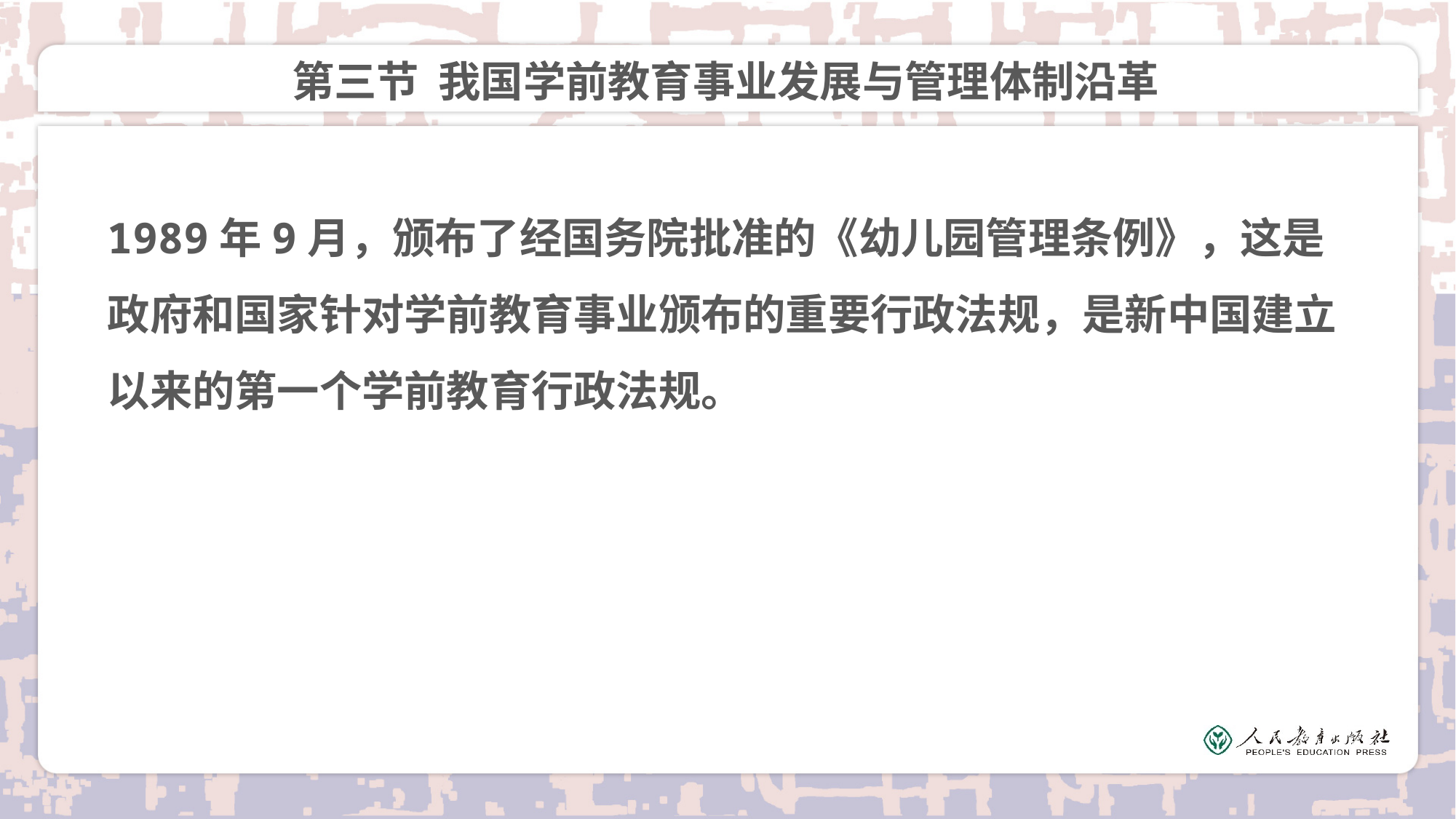

# 第三节  我国学前教育事业发展与管理体制沿革
1989年9月，颁布了经国务院批准的《幼儿园管理条例》，这是政府和国家针对学前教育事业颁布的重要行政法规，是新中国建立以来的第一个学前教育行政法规。